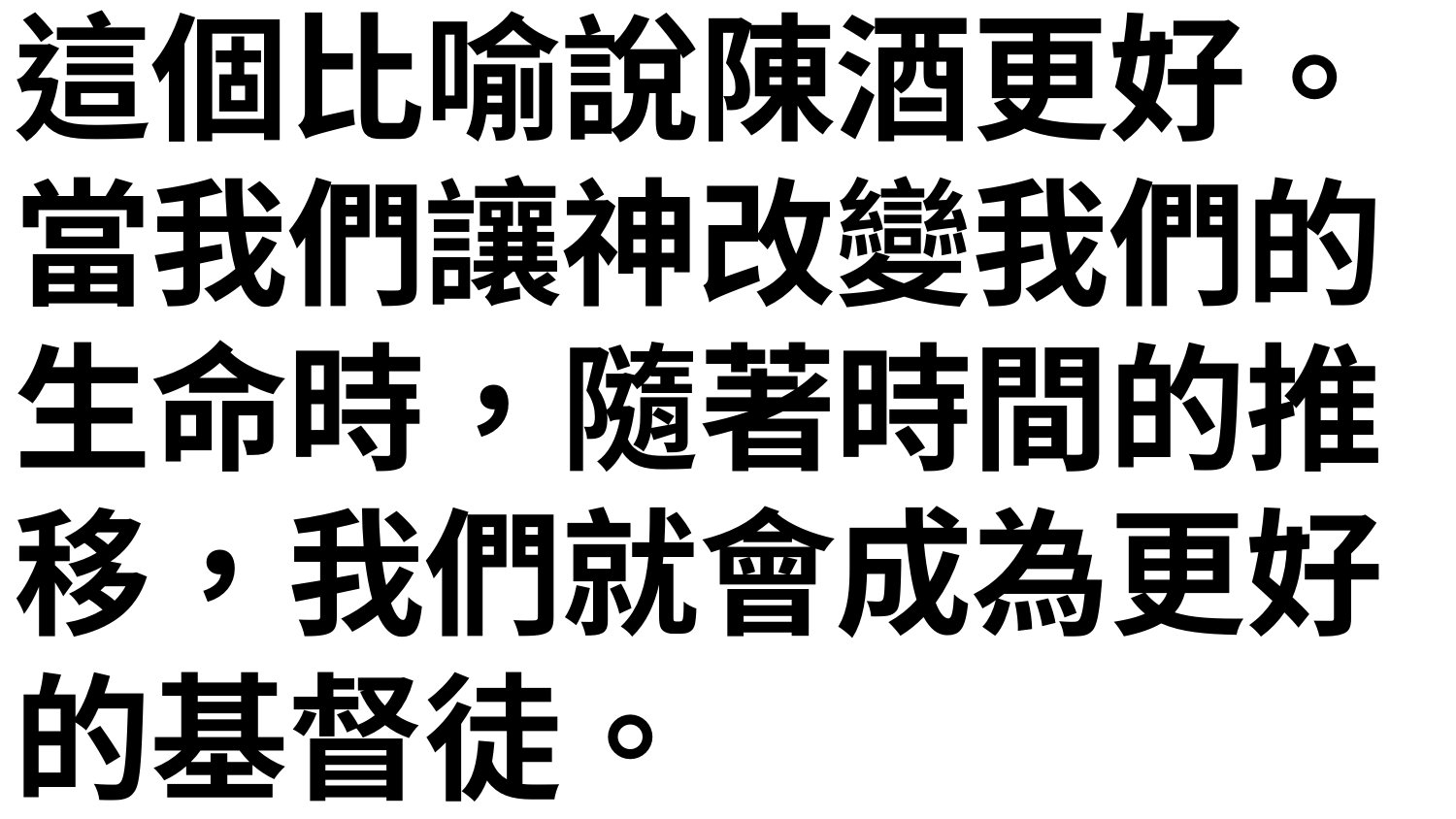

這個比喻說陳酒更好。當我們讓神改變我們的生命時，隨著時間的推移，我們就會成為更好的基督徒。